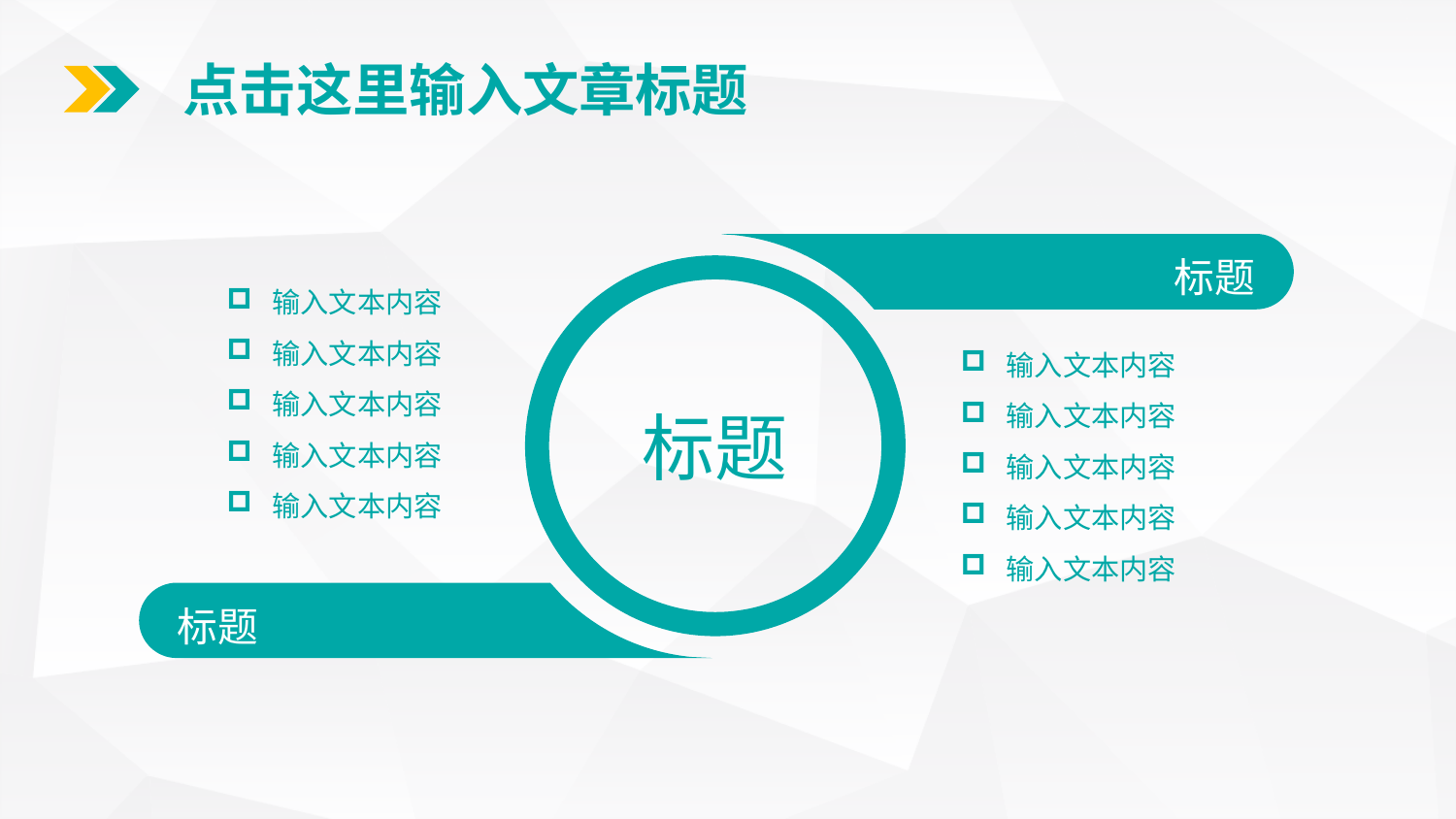

标题
标题
输入文本内容
输入文本内容
输入文本内容
输入文本内容
输入文本内容
输入文本内容
输入文本内容
输入文本内容
输入文本内容
输入文本内容
标题